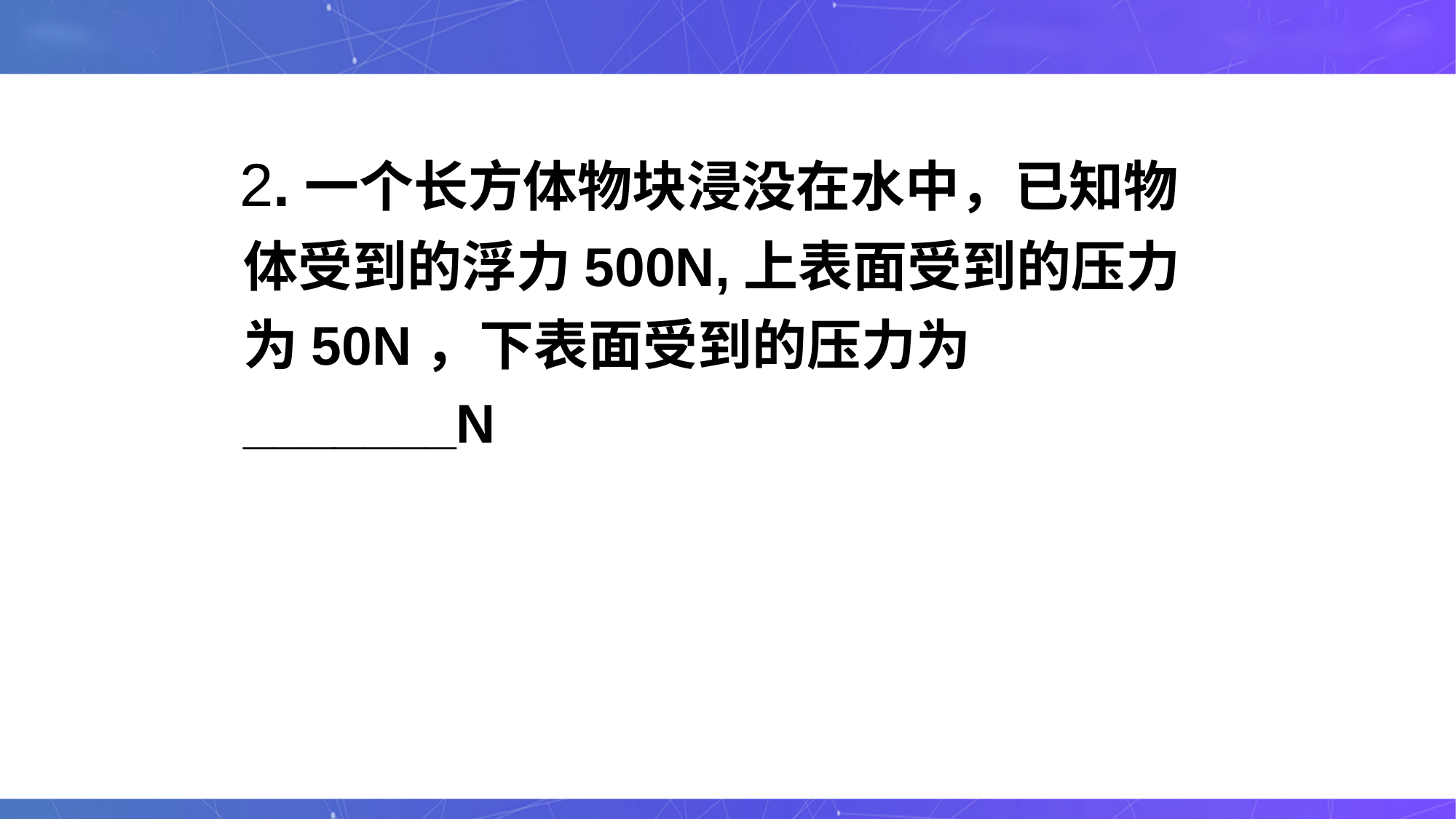

2.一个长方体物块浸没在水中，已知物体受到的浮力500N,上表面受到的压力为50N，下表面受到的压力为_______N